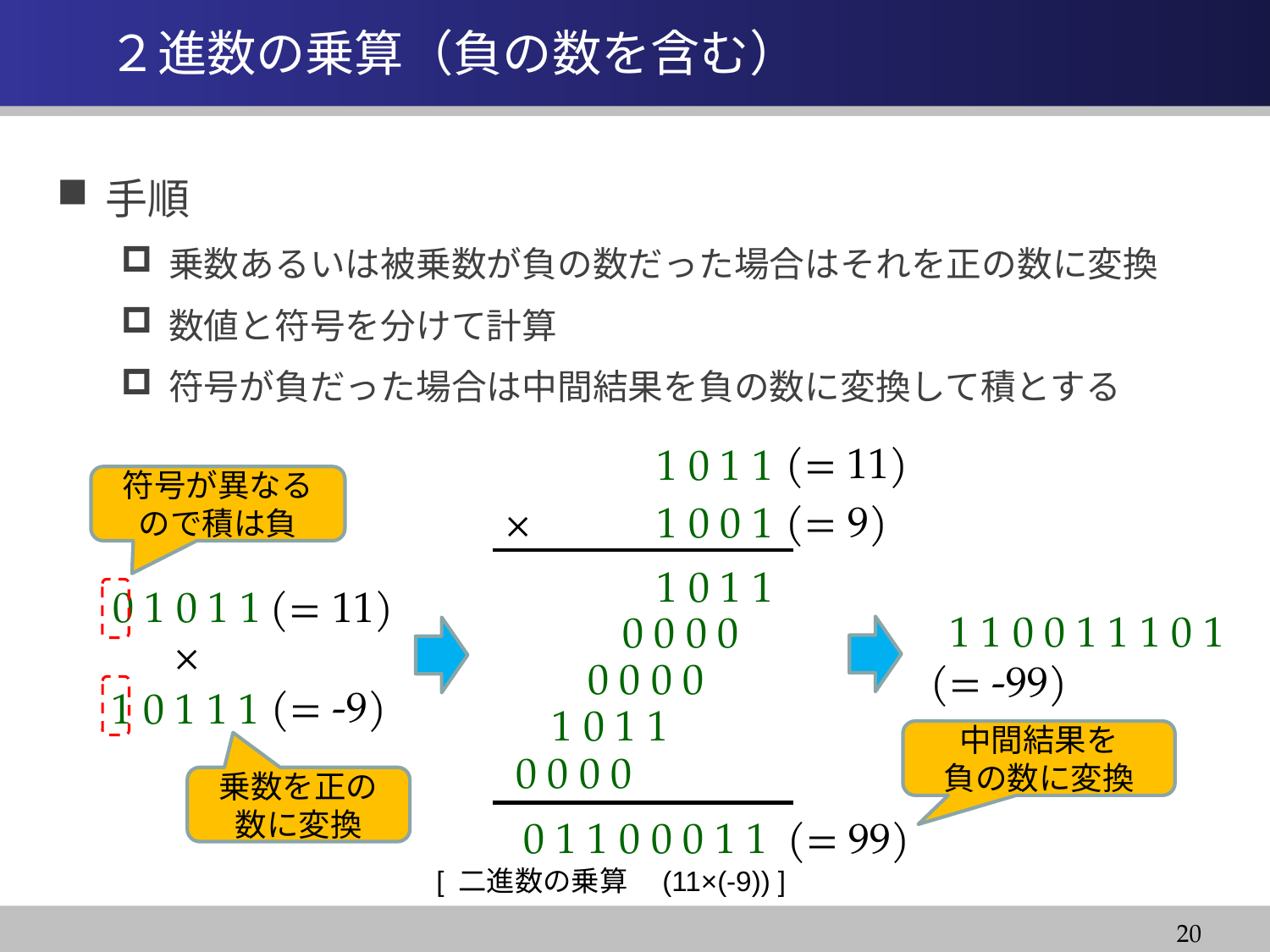

# ２進数の乗算（負の数を含む）
手順
乗数あるいは被乗数が負の数だった場合はそれを正の数に変換
数値と符号を分けて計算
符号が負だった場合は中間結果を負の数に変換して積とする
(= 11)
1 0 1 1
(= 9)
×
1 0 0 1
1 0 1 1
0 0 0 0
0 0 0 0
1 0 1 1
0 0 0 0
(= 99)
0 1 1 0 0 0 1 1
符号が異なるので積は負
(= 11)
0 1 0 1 1

1 1 0 0 1 1 1 0 1

×
(= -99)
(= -9)
1 0 1 1 1

中間結果を
負の数に変換
乗数を正の数に変換
[ 二進数の乗算　(11×(-9)) ]
20